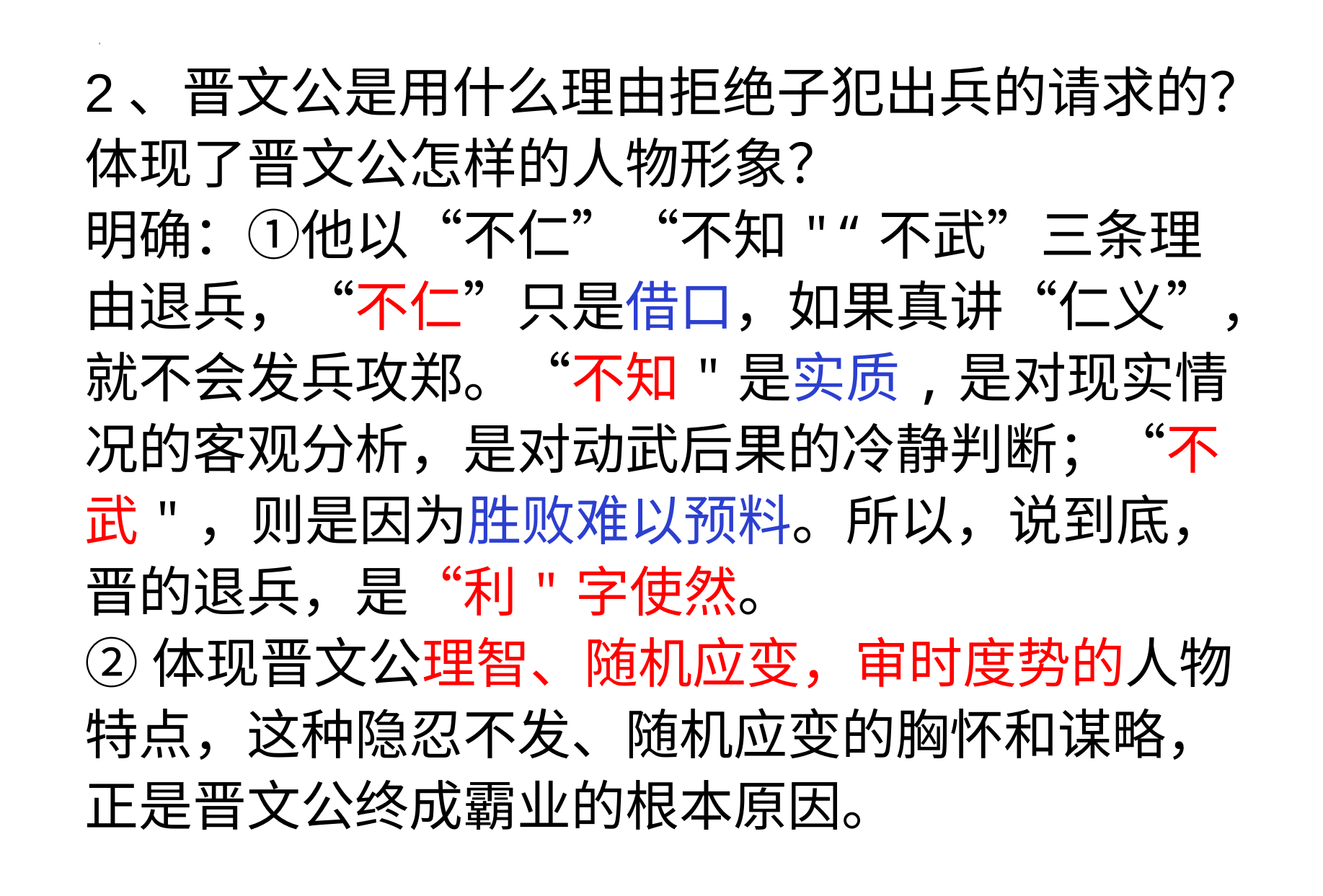

2、晋文公是用什么理由拒绝子犯出兵的请求的？体现了晋文公怎样的人物形象？
明确：①他以“不仁”“不知"“不武”三条理由退兵，“不仁”只是借口，如果真讲“仁义”，就不会发兵攻郑。“不知"是实质,是对现实情况的客观分析，是对动武后果的冷静判断；“不武"，则是因为胜败难以预料。所以，说到底，晋的退兵，是“利"字使然。
②体现晋文公理智、随机应变，审时度势的人物特点，这种隐忍不发、随机应变的胸怀和谋略，正是晋文公终成霸业的根本原因。